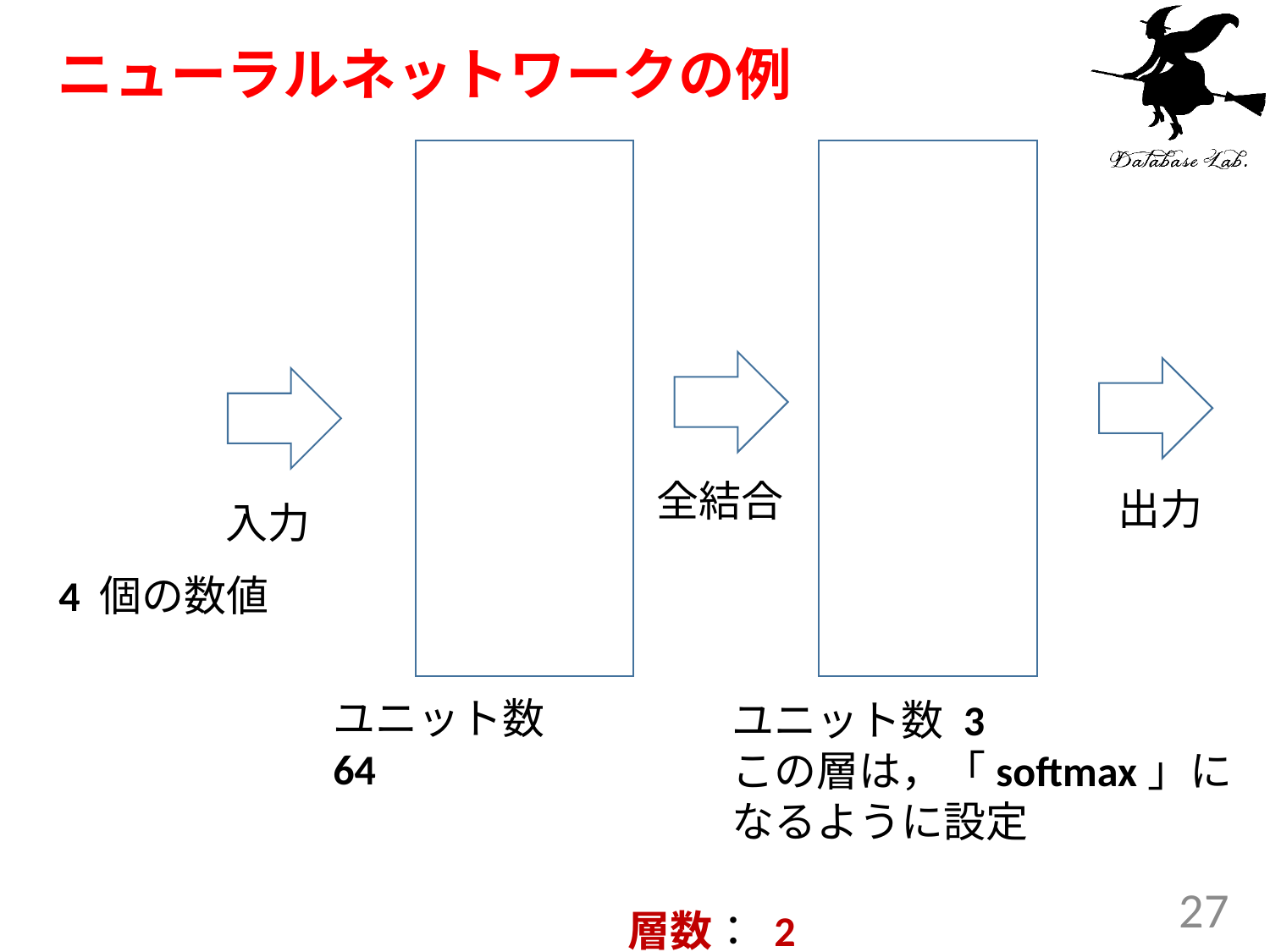

# ニューラルネットワークの例

全結合
出力
入力
4 個の数値
ユニット数 64

ユニット数 3
この層は，「softmax」になるように設定

27
層数： 2